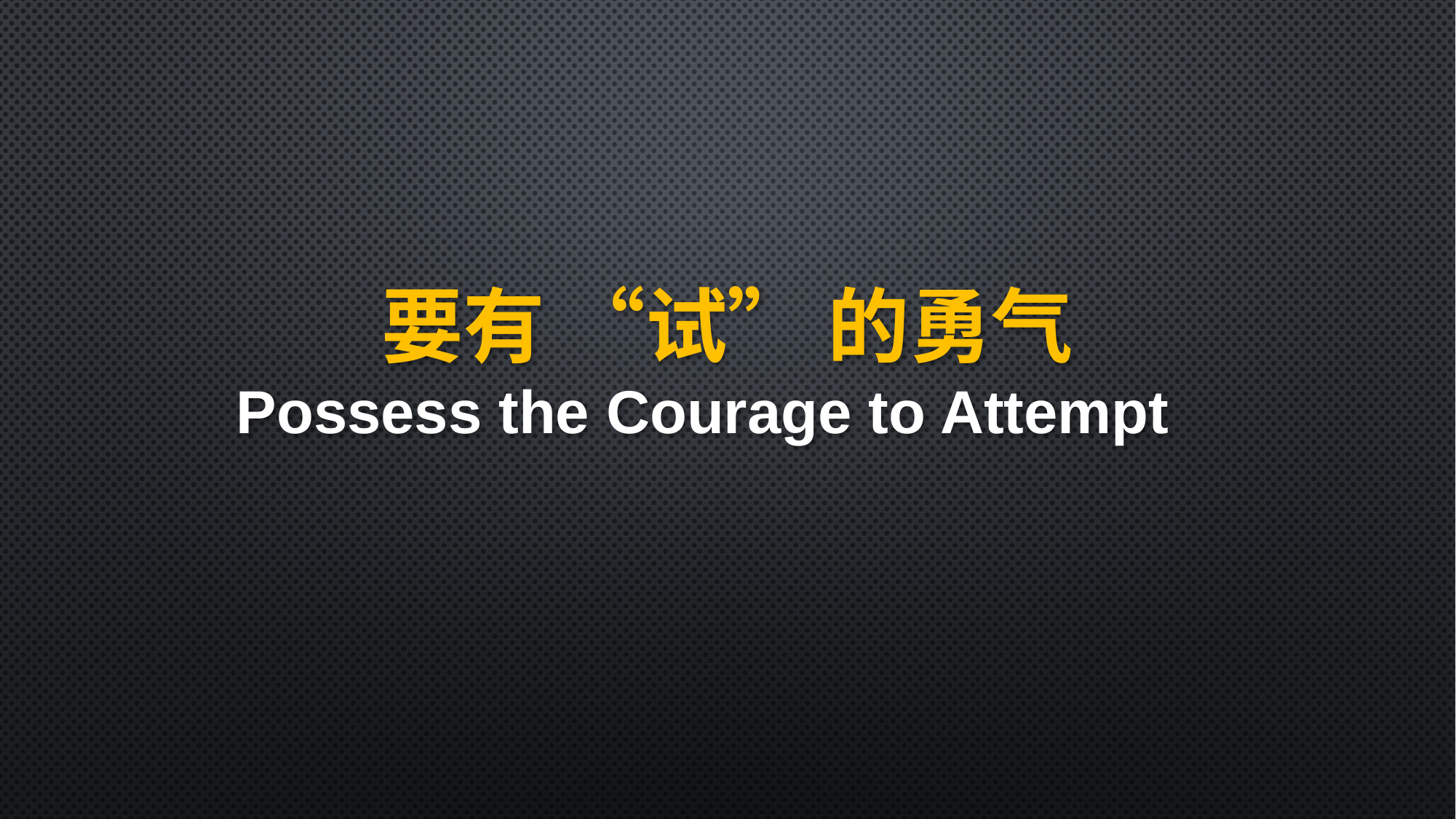

要有 “试” 的勇气
Possess the Courage to Attempt